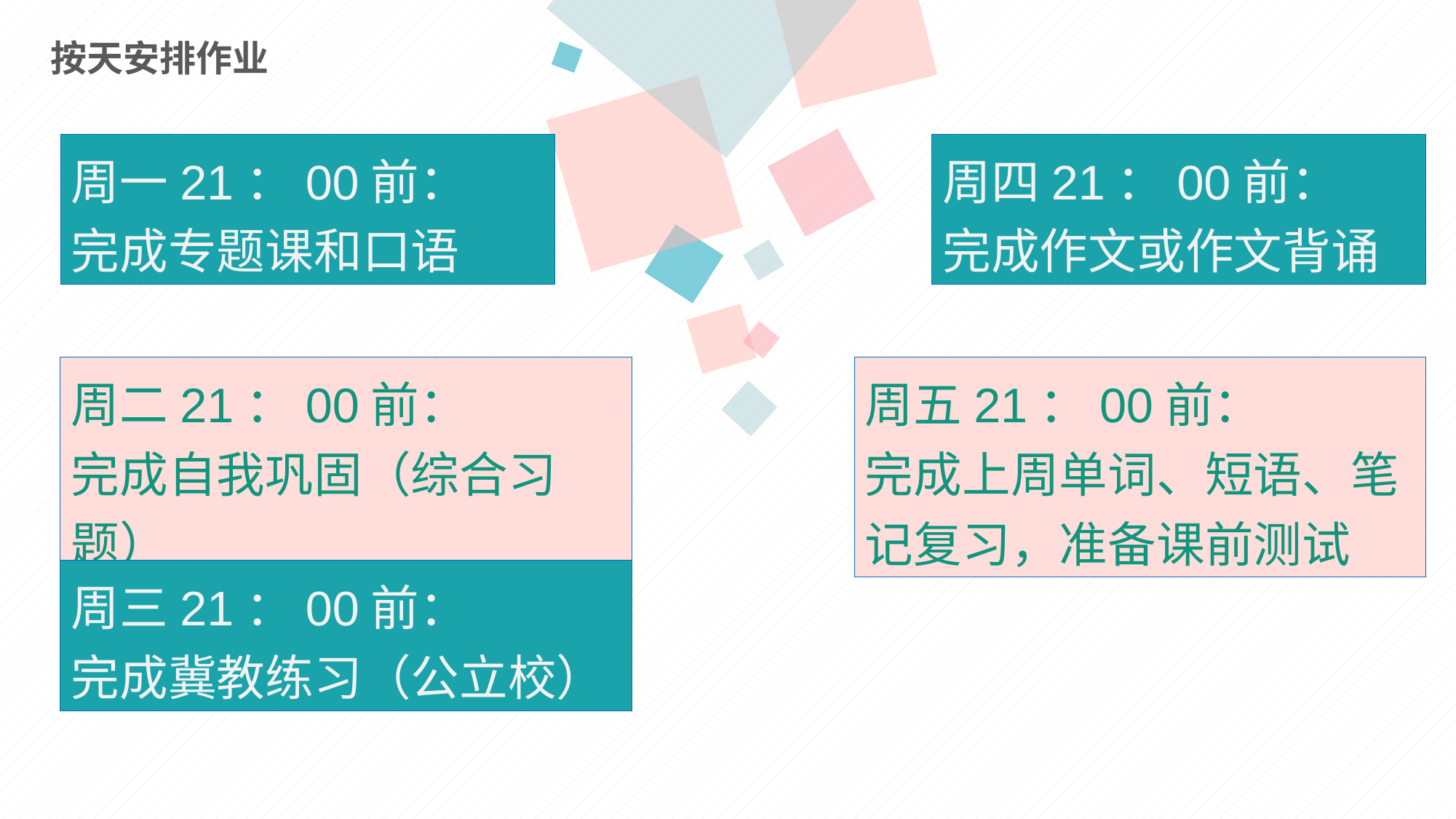

按天安排作业
周一21：00前：
完成专题课和口语
周四21：00前：
完成作文或作文背诵
周二21：00前：
完成自我巩固（综合习题）
周五21：00前：
完成上周单词、短语、笔记复习，准备课前测试
周三21：00前：
完成冀教练习（公立校）